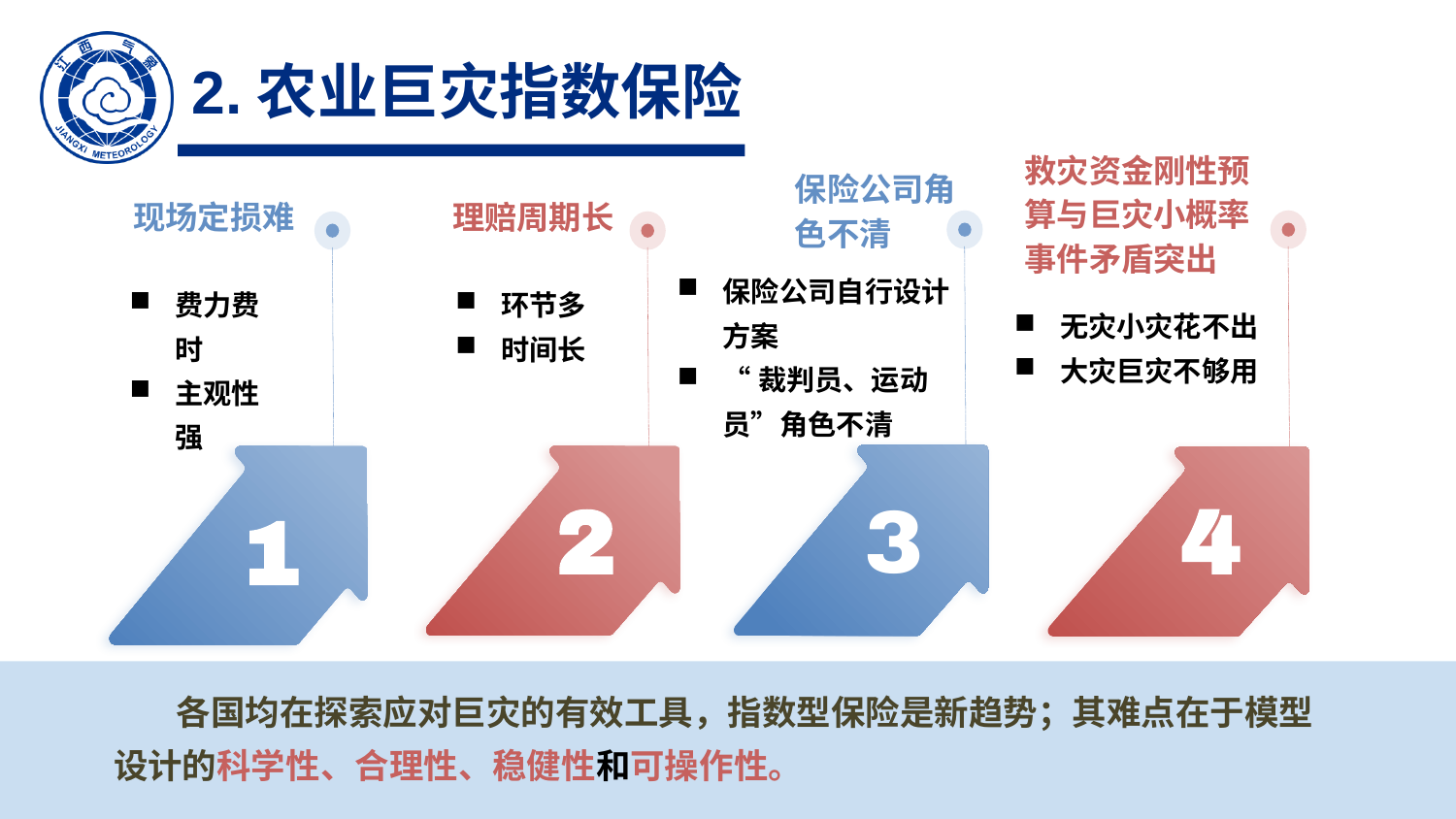

2.农业巨灾指数保险
救灾资金刚性预算与巨灾小概率事件矛盾突出

保险公司角色不清
现场定损难
理赔周期长

保险公司自行设计方案
“裁判员、运动员”角色不清
费力费时
主观性强
环节多
时间长
无灾小灾花不出
大灾巨灾不够用

2
3
4
1

       各国均在探索应对巨灾的有效工具，指数型保险是新趋势；其难点在于模型设计的科学性、合理性、稳健性和可操作性。